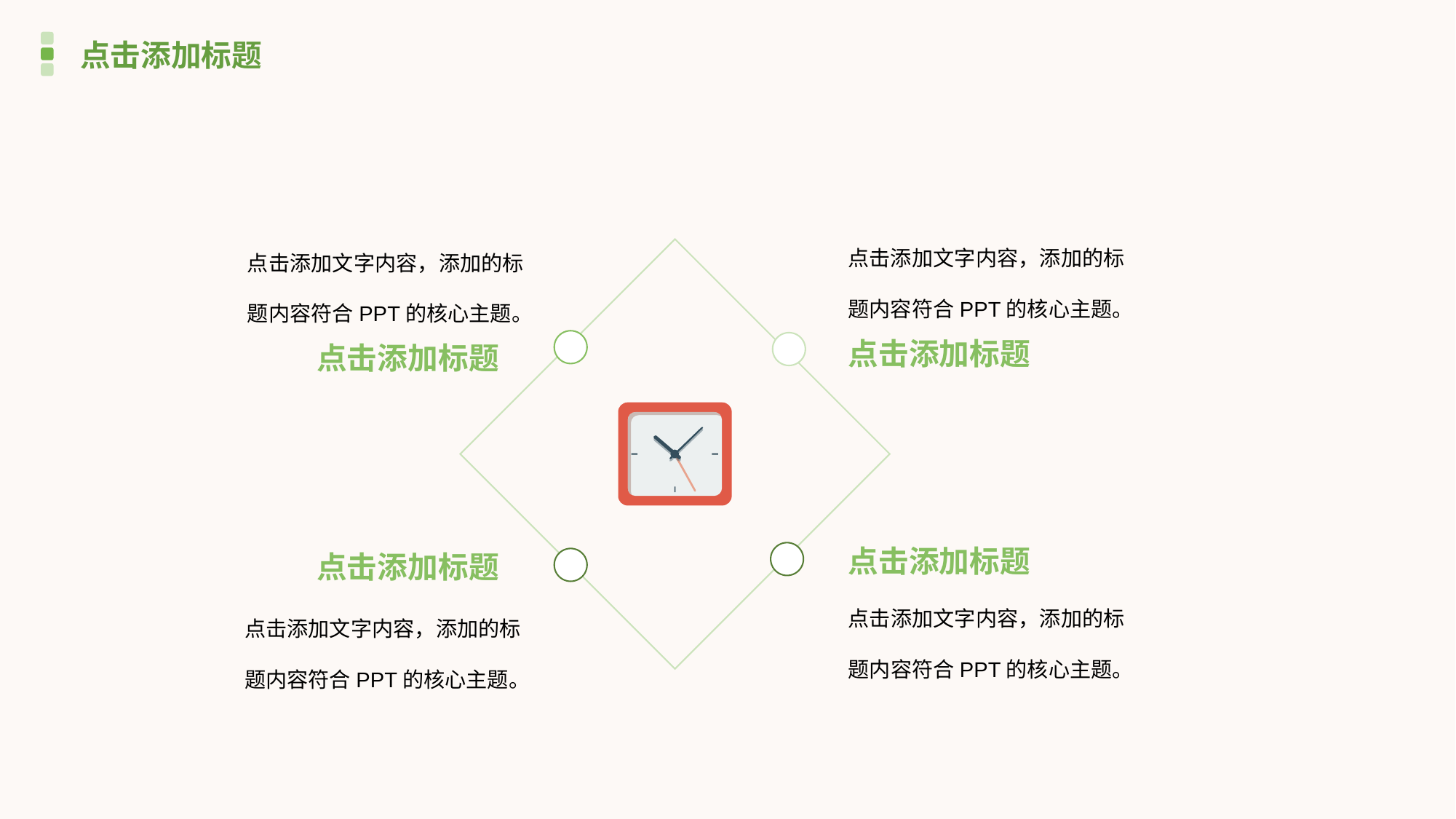

点击添加标题

点击添加文字内容，添加的标题内容符合PPT的核心主题。
点击添加文字内容，添加的标题内容符合PPT的核心主题。

点击添加标题
点击添加标题
点击添加标题
点击添加标题
点击添加文字内容，添加的标题内容符合PPT的核心主题。
点击添加文字内容，添加的标题内容符合PPT的核心主题。